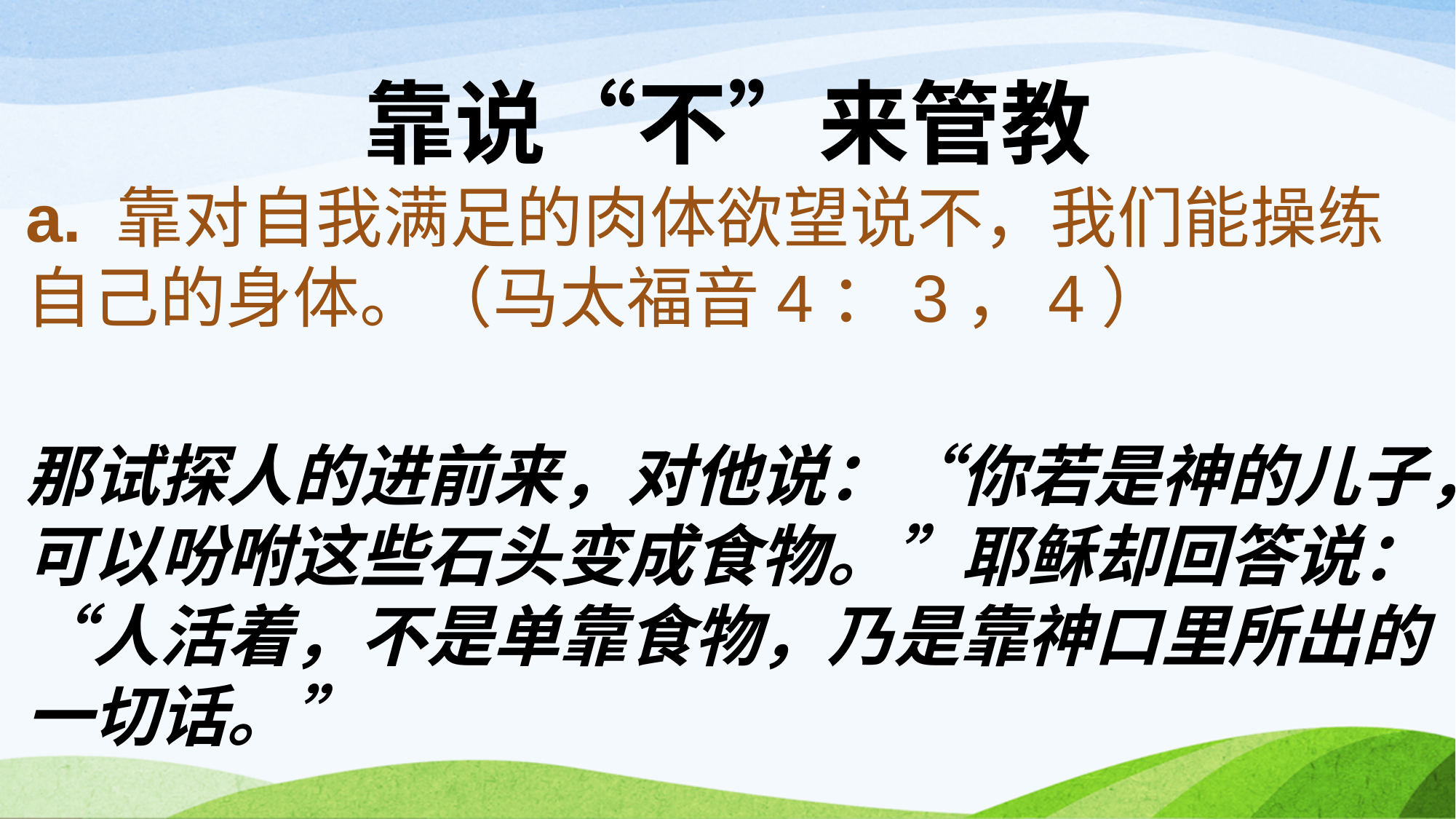

# 靠说“不”来管教
a. 靠对自我满足的肉体欲望说不，我们能操练自己的身体。（马太福音4：3，4）

那试探人的进前来，对他说：“你若是神的儿子，可以吩咐这些石头变成食物。”耶稣却回答说：“人活着，不是单靠食物，乃是靠神口里所出的一切话。”